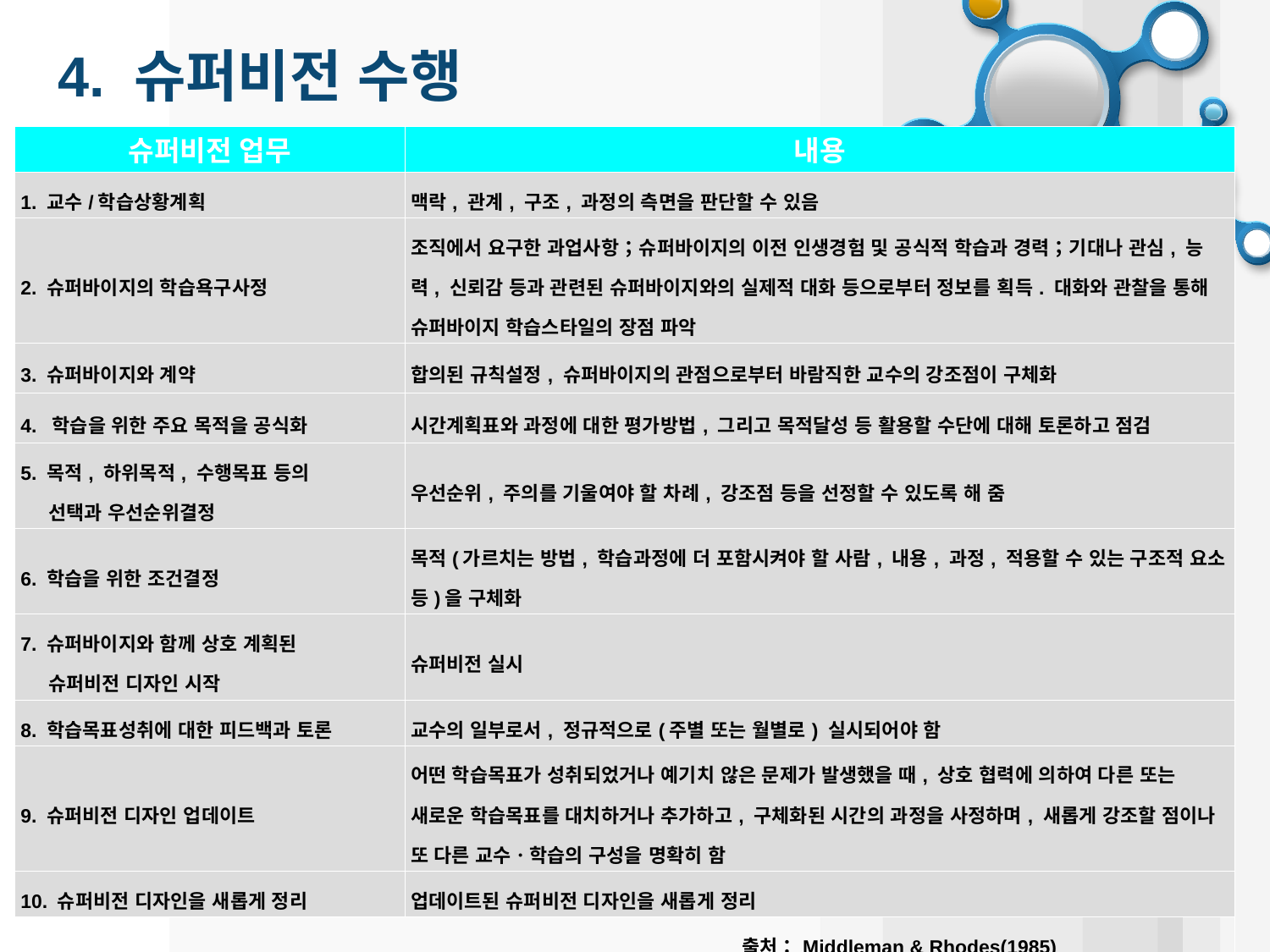

# 4. 슈퍼비전 수행
| 슈퍼비전 업무 | 내용 |
| --- | --- |
| 1. 교수/학습상황계획 | 맥락, 관계, 구조, 과정의 측면을 판단할 수 있음 |
| 2. 슈퍼바이지의 학습욕구사정 | 조직에서 요구한 과업사항；슈퍼바이지의 이전 인생경험 및 공식적 학습과 경력；기대나 관심, 능력, 신뢰감 등과 관련된 슈퍼바이지와의 실제적 대화 등으로부터 정보를 획득. 대화와 관찰을 통해 슈퍼바이지 학습스타일의 장점 파악 |
| 3. 슈퍼바이지와 계약 | 합의된 규칙설정, 슈퍼바이지의 관점으로부터 바람직한 교수의 강조점이 구체화 |
| 4. 학습을 위한 주요 목적을 공식화 | 시간계획표와 과정에 대한 평가방법, 그리고 목적달성 등 활용할 수단에 대해 토론하고 점검 |
| 5. 목적, 하위목적, 수행목표 등의 선택과 우선순위결정 | 우선순위, 주의를 기울여야 할 차례, 강조점 등을 선정할 수 있도록 해 줌 |
| 6. 학습을 위한 조건결정 | 목적(가르치는 방법, 학습과정에 더 포함시켜야 할 사람, 내용, 과정, 적용할 수 있는 구조적 요소 등)을 구체화 |
| 7. 슈퍼바이지와 함께 상호 계획된 슈퍼비전 디자인 시작 | 슈퍼비전 실시 |
| 8. 학습목표성취에 대한 피드백과 토론 | 교수의 일부로서, 정규적으로(주별 또는 월별로) 실시되어야 함 |
| 9. 슈퍼비전 디자인 업데이트 | 어떤 학습목표가 성취되었거나 예기치 않은 문제가 발생했을 때, 상호 협력에 의하여 다른 또는 새로운 학습목표를 대치하거나 추가하고, 구체화된 시간의 과정을 사정하며, 새롭게 강조할 점이나 또 다른 교수ㆍ학습의 구성을 명확히 함 |
| 10. 슈퍼비전 디자인을 새롭게 정리 | 업데이트된 슈퍼비전 디자인을 새롭게 정리 |
| 출처：Middleman & Rhodes(1985) |  |